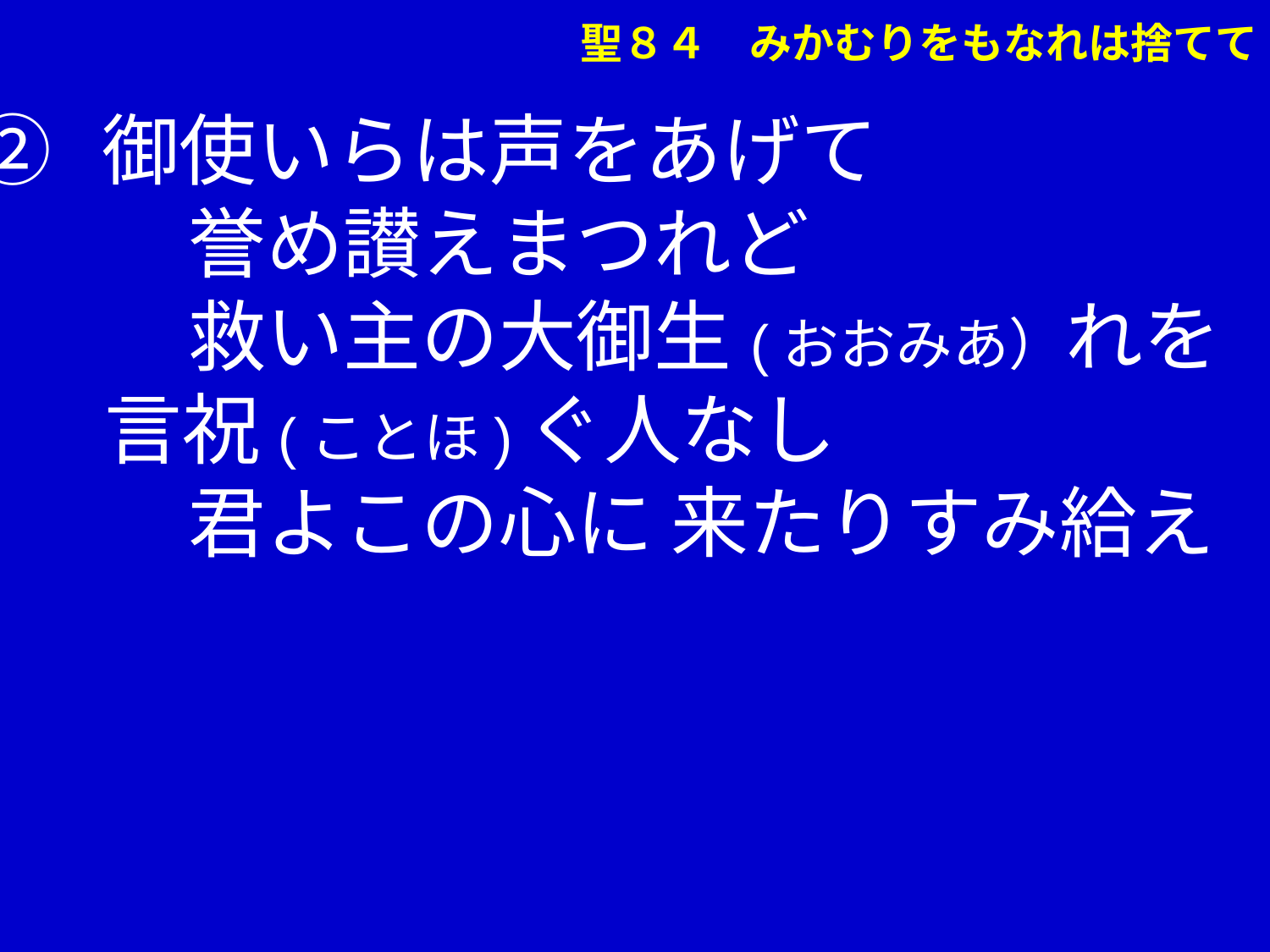

②	御使いらは声をあげて
	     誉め讃えまつれど
	     救い主の大御生(おおみあ）れを
  　 言祝(ことほ)ぐ人なし
	     君よこの心に 来たりすみ給え

聖８４　みかむりをもなれは捨てて